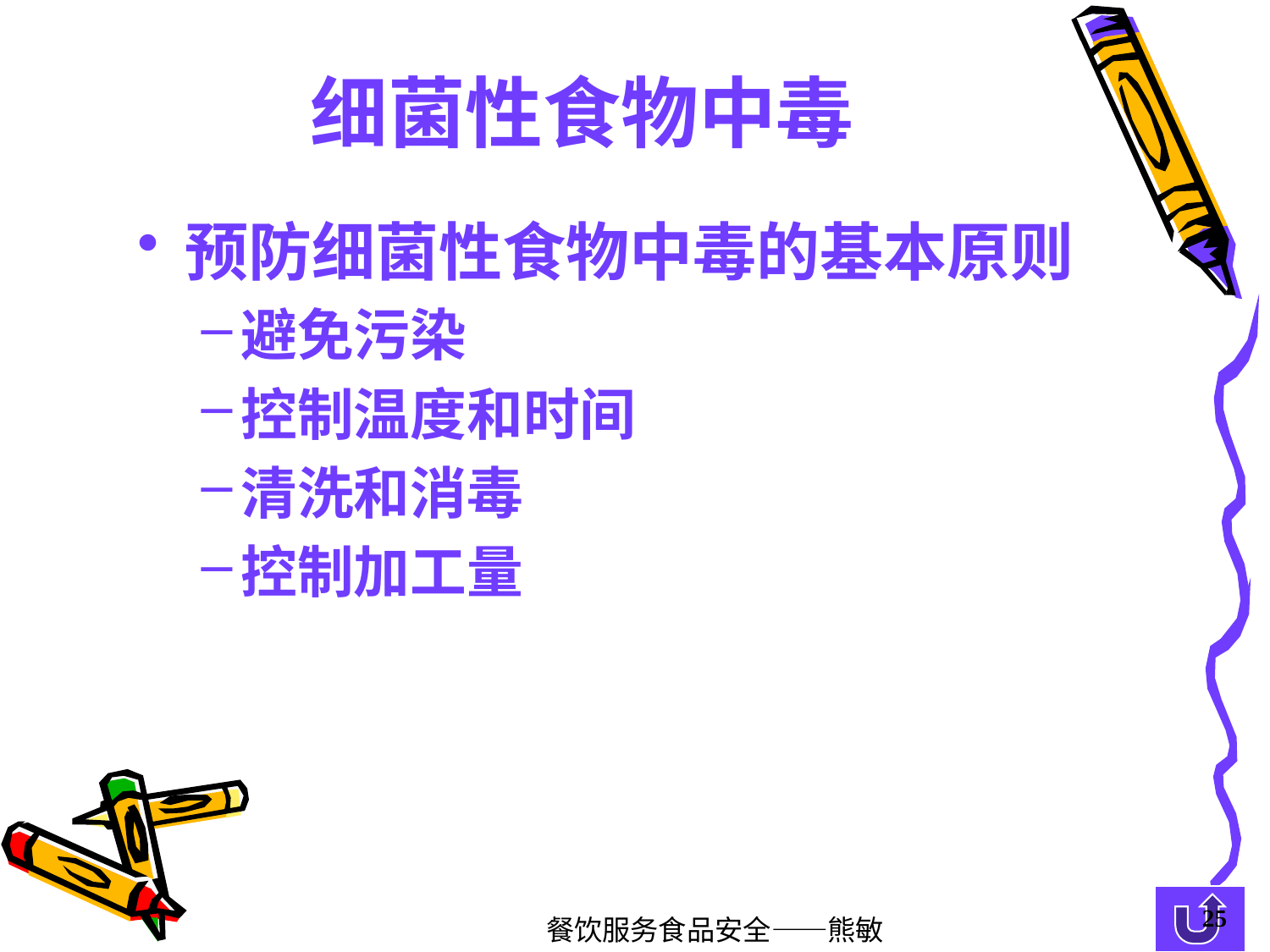

# 细菌性食物中毒
预防细菌性食物中毒的基本原则
避免污染
控制温度和时间
清洗和消毒
控制加工量

25

餐饮服务食品安全——熊敏